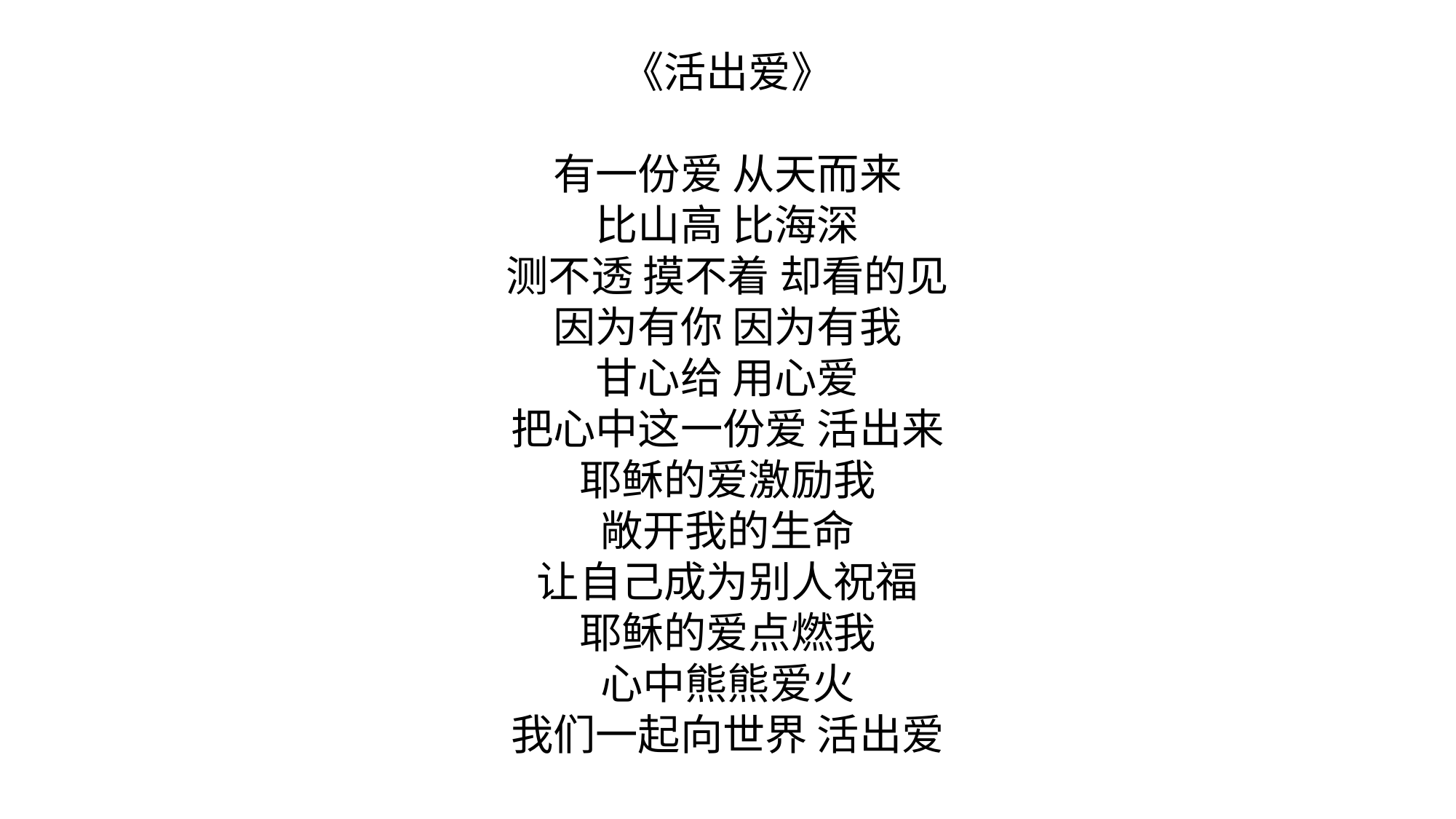

《活出爱》

有一份爱 从天而来
比山高 比海深
测不透 摸不着 却看的见
因为有你 因为有我
甘心给 用心爱
把心中这一份爱 活出来
耶稣的爱激励我
敞开我的生命
让自己成为别人祝福
耶稣的爱点燃我
心中熊熊爱火
我们一起向世界 活出爱